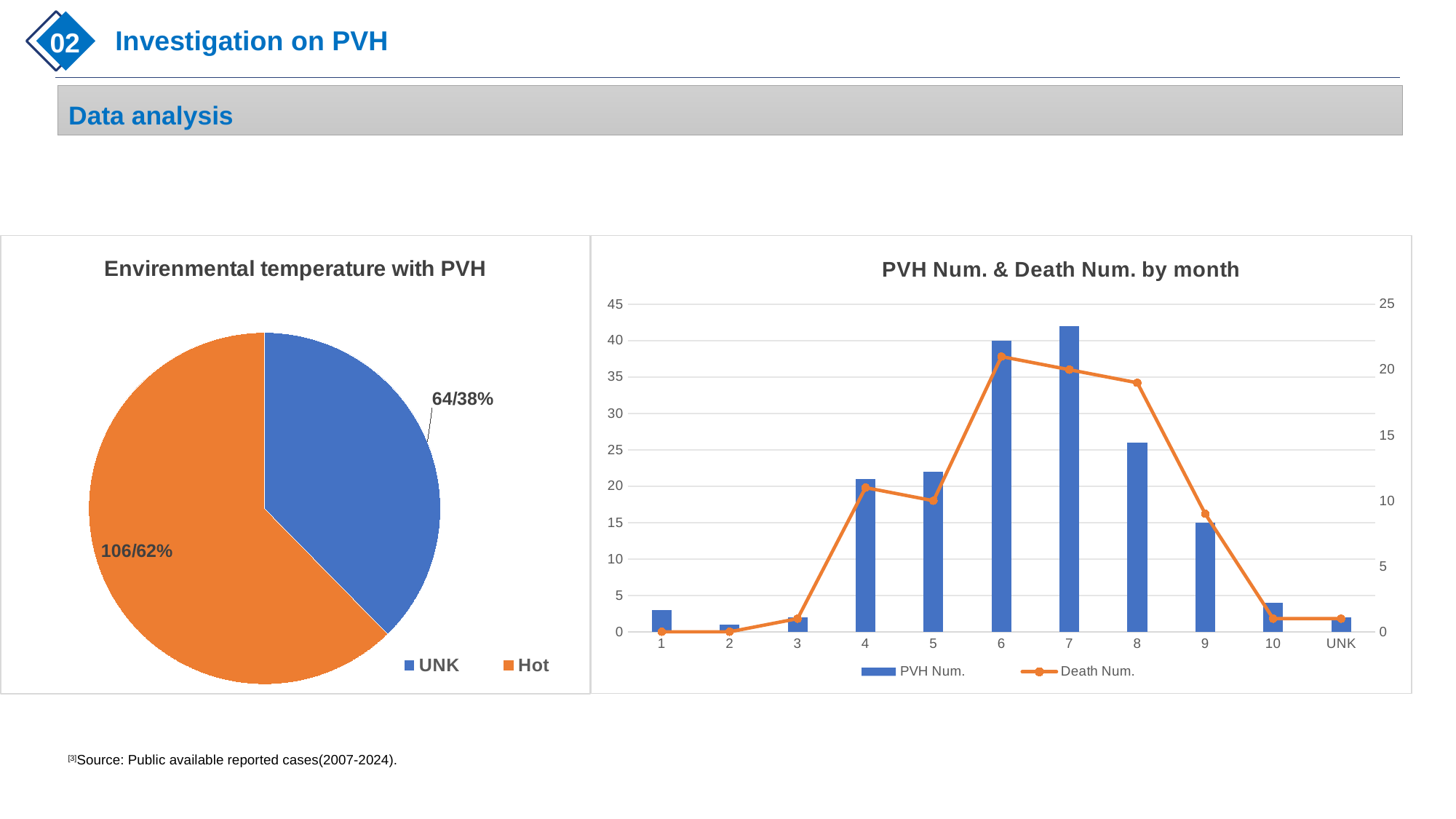

Investigation on PVH
02
# Data analysis

### Chart: PVH Num. & Death Num. by month

| Category | PVH Num.  | Death Num.  |
|---|---|---|
| 1 | 3.0 | 0.0 |
| 2 | 1.0 | 0.0 |
| 3 | 2.0 | 1.0 |
| 4 | 21.0 | 11.0 |
| 5 | 22.0 | 10.0 |
| 6 | 40.0 | 21.0 |
| 7 | 42.0 | 20.0 |
| 8 | 26.0 | 19.0 |
| 9 | 15.0 | 9.0 |
| 10 | 4.0 | 1.0 |
| UNK | 2.0 | 1.0 |

### Chart: Envirenmental temperature with PVH

| Category | 计数项:结果 |
|---|---|
| UNK | 64.0 |
| Hot | 106.0 |
[3]Source: Public available reported cases(2007-2024).
7